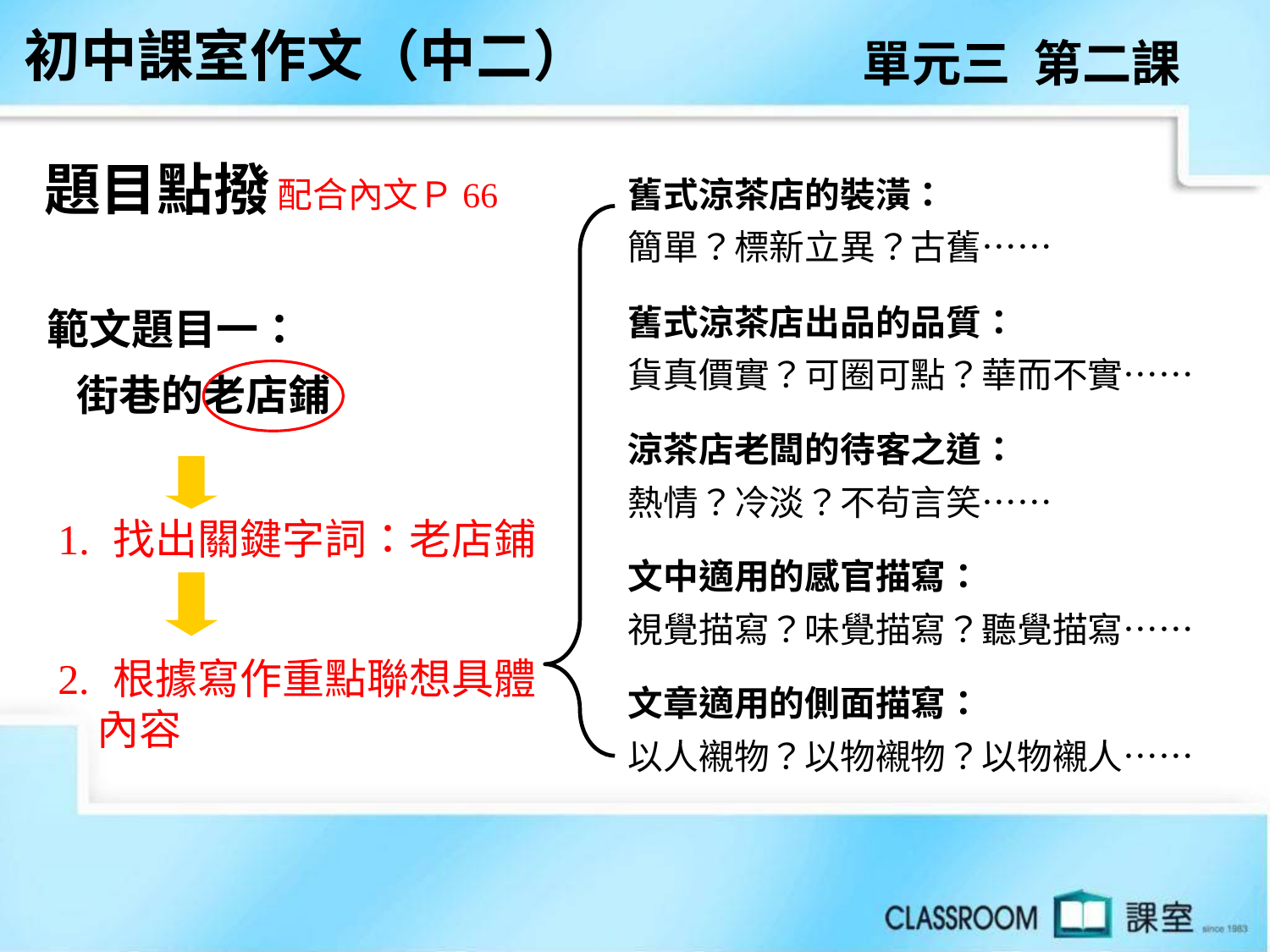

初中課室作文（中二）
單元三  第二課
題目點撥
配合內文Ｐ66
舊式涼茶店的裝潢：
簡單？標新立異？古舊……

舊式涼茶店出品的品質：
貨真價實？可圈可點？華而不實……

涼茶店老闆的待客之道：
熱情？冷淡？不茍言笑……

文中適用的感官描寫：
視覺描寫？味覺描寫？聽覺描寫……

文章適用的側面描寫：
以人襯物？以物襯物？以物襯人……

範文題目一：
  街巷的老店鋪

1. 找出關鍵字詞：老店鋪

2. 根據寫作重點聯想具體
   內容